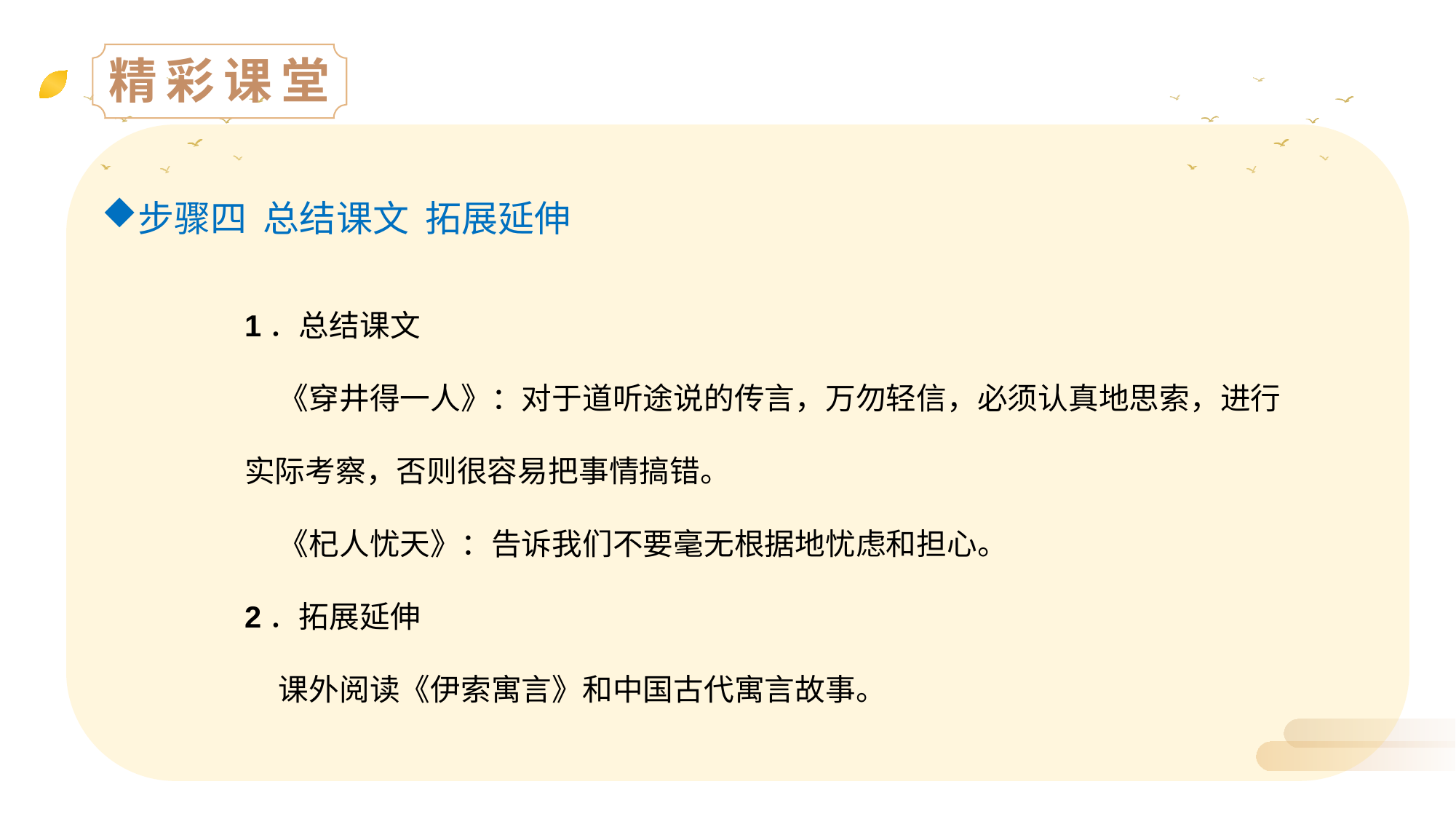

精彩课堂
步骤四  总结课文  拓展延伸
1．总结课文
    《穿井得一人》：对于道听途说的传言，万勿轻信，必须认真地思索，进行实际考察，否则很容易把事情搞错。
    《杞人忧天》：告诉我们不要毫无根据地忧虑和担心。
2．拓展延伸
    课外阅读《伊索寓言》和中国古代寓言故事。